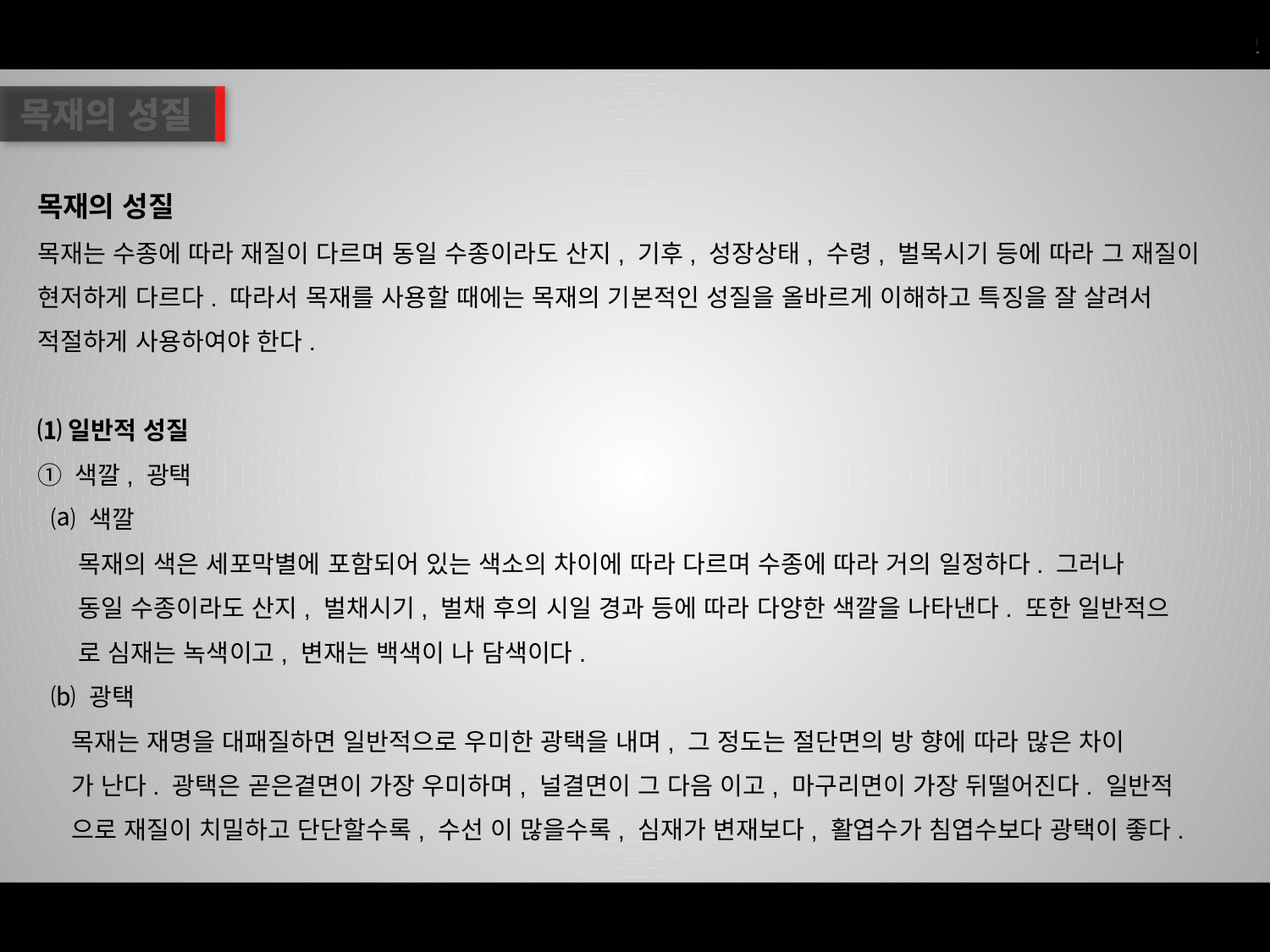

목재의 성질

목재의 성질
목재는 수종에 따라 재질이 다르며 동일 수종이라도 산지, 기후, 성장상태, 수령, 벌목시기 등에 따라 그 재질이 현저하게 다르다. 따라서 목재를 사용할 때에는 목재의 기본적인 성질을 올바르게 이해하고 특징을 잘 살려서 적절하게 사용하여야 한다.

⑴일반적 성질
① 색깔, 광택
  ⒜ 색깔
     목재의 색은 세포막별에 포함되어 있는 색소의 차이에 따라 다르며 수종에 따라 거의 일정하다. 그러나
     동일 수종이라도 산지, 벌채시기, 벌채 후의 시일 경과 등에 따라 다양한 색깔을 나타낸다. 또한 일반적으
     로 심재는 녹색이고, 변재는 백색이 나 담색이다.
  ⒝ 광택
    목재는 재명을 대패질하면 일반적으로 우미한 광택을 내며, 그 정도는 절단면의 방 향에 따라 많은 차이
    가 난다. 광택은 곧은곁면이 가장 우미하며, 널결면이 그 다음 이고, 마구리면이 가장 뒤떨어진다. 일반적
    으로 재질이 치밀하고 단단할수록, 수선 이 많을수록, 심재가 변재보다, 활엽수가 침엽수보다 광택이 좋다.